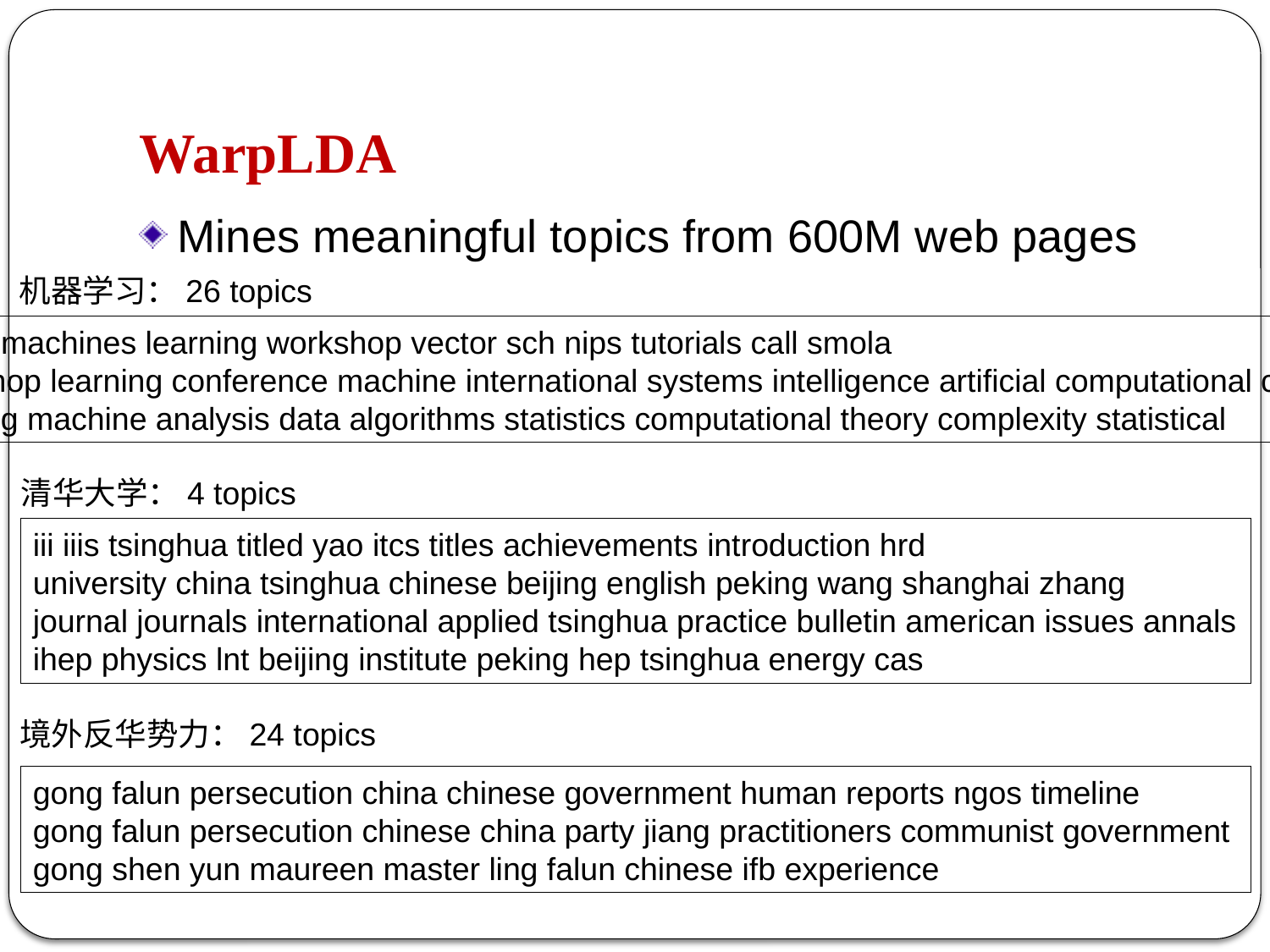

# WarpLDA
Mines meaningful topics from 600M web pages

机器学习：26 topics
kernel machines learning workshop vector sch nips tutorials call smola
workshop learning conference machine international systems intelligence artificial computational canada
learning machine analysis data algorithms statistics computational theory complexity statistical
清华大学：4 topics
iii iiis tsinghua titled yao itcs titles achievements introduction hrd
university china tsinghua chinese beijing english peking wang shanghai zhang
journal journals international applied tsinghua practice bulletin american issues annals
ihep physics lnt beijing institute peking hep tsinghua energy cas
境外反华势力：24 topics
gong falun persecution china chinese government human reports ngos timeline
gong falun persecution chinese china party jiang practitioners communist government
gong shen yun maureen master ling falun chinese ifb experience